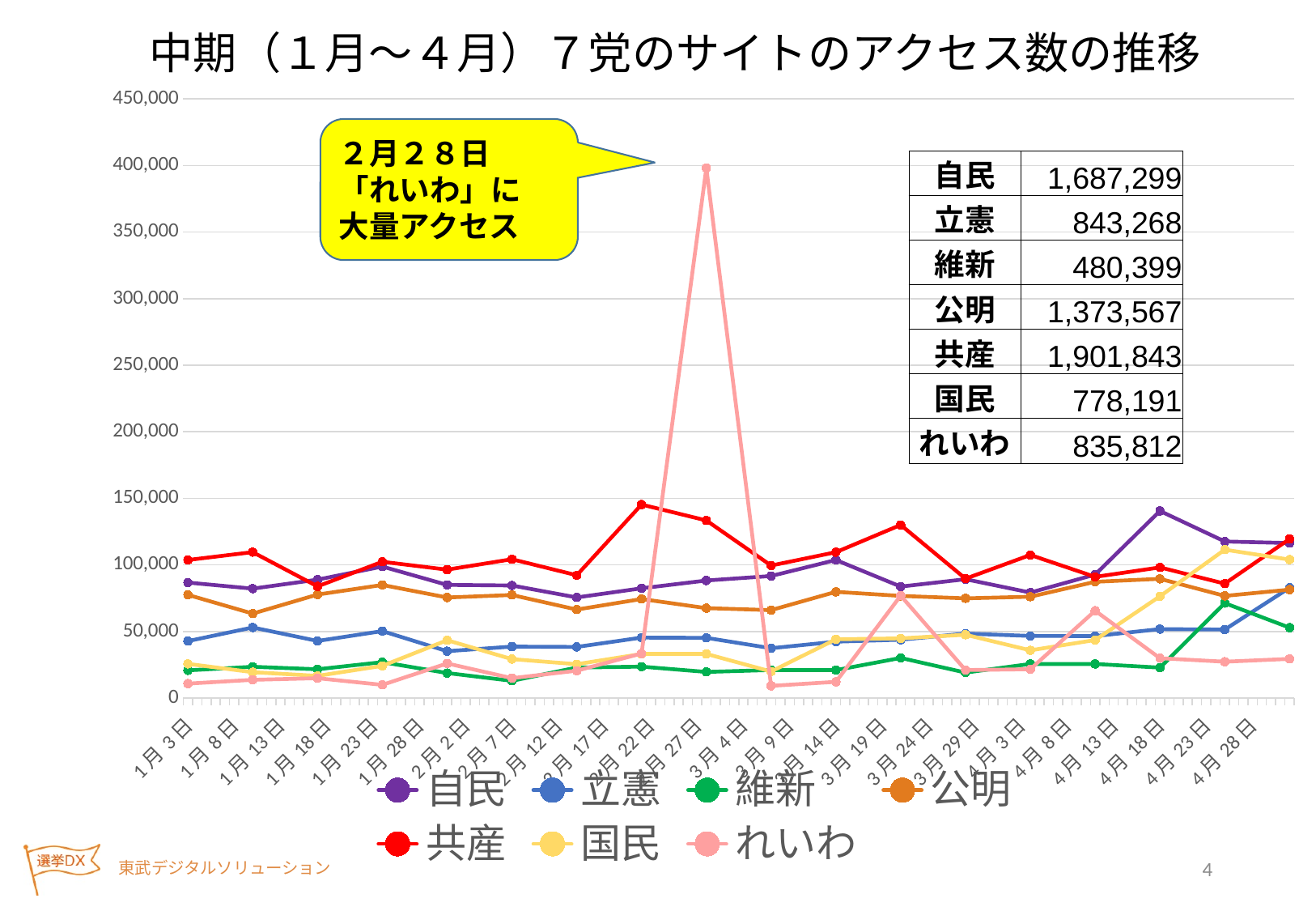

### Chart

| Category | 自民 | 立憲 | 維新 | 公明 | 共産 | 国民 | れいわ |
|---|---|---|---|---|---|---|---|
| 44564 | 86746.48595108566 | 42780.7120459475 | 20801.022878937107 | 77521.55763089811 | 103684.8033325222 | 25678.98149816804 | 10877.7220237161 |
| 44571 | 82192.57874442425 | 53027.82174934936 | 23496.55090122605 | 63423.92340610431 | 109587.04763838527 | 19461.922692897708 | 13717.65116901883 |
| 44578 | 88926.82755340872 | 42896.34286625276 | 21640.227005605542 | 77736.96357359848 | 83869.8531278746 | 16675.926994626425 | 14931.567333265088 |
| 44585 | 98767.79069486482 | 50301.422013485586 | 26973.389419530213 | 84961.65142220806 | 102381.69060774168 | 24177.16619995932 | 9916.860640974544 |
| 44592 | 84979.18178389843 | 35211.12028160159 | 18788.792361574357 | 75540.56156105429 | 96424.89647035793 | 43449.30246910743 | 26030.492479141816 |
| 44599 | 84540.24654864197 | 38642.68830150679 | 12947.532505035444 | 77398.02378228407 | 104257.21389926101 | 29246.803199713195 | 14948.6038281941 |
| 44606 | 75580.44520609902 | 38409.58576790508 | 22929.351456041062 | 66453.67245193325 | 92222.84709400848 | 25426.13831815111 | 20548.509828141232 |
| 44613 | 82418.08790653496 | 45393.90021582912 | 23599.556445361923 | 74398.49983077079 | 145326.32163152262 | 33123.85471600002 | 33482.454153735205 |
| 44620 | 88293.88064164497 | 45232.18441474362 | 19633.5388466998 | 67520.95971906338 | 133379.64081762976 | 33145.88618533774 | 398050.2404223603 |
| 44627 | 91660.01890679091 | 37434.95254487867 | 21068.12599225372 | 66054.1444841365 | 99509.57442502218 | 19941.746432433225 | 9187.766137821725 |
| 44634 | 103681.37227220277 | 42356.99918565636 | 20992.809965427106 | 79779.84841634528 | 109562.87529622541 | 44141.82344855292 | 12187.709195845546 |
| 44641 | 83732.35148420939 | 43841.5327035914 | 30137.962518567656 | 76719.08765372072 | 130003.6971316427 | 44837.198175643316 | 76913.88054079474 |
| 44648 | 89259.56999912793 | 48437.87176276892 | 19113.68058990779 | 74898.69192261831 | 89641.7993169601 | 47575.150277148285 | 21043.784942307117 |
| 44655 | 79246.27896784483 | 46660.47735859544 | 25615.492436771754 | 76128.64288388769 | 107450.3601507564 | 35839.39717032295 | 21670.256242411444 |
| 44662 | 92737.72786588578 | 46560.148791798725 | 25632.189171216014 | 87333.80200708506 | 91017.7727063338 | 43576.79984279895 | 65603.98714190524 |
| 44669 | 140510.34809306386 | 51786.71354876727 | 22846.314710434835 | 89530.34055035672 | 98114.35560415045 | 76449.56374315932 | 29947.337052147243 |
| 44676 | 117603.06640031825 | 51455.399513945544 | 71312.13061499133 | 76729.8739415195 | 85931.57188715547 | 111446.83414951619 | 27316.328655487556 |
| 44683 | 116422.96153934323 | 82837.76486656105 | 52870.7414710547 | 81437.20347345082 | 119476.61202296347 | 103996.24936015354 | 29436.55720907622 |
中期（１月～４月）７党のサイトのアクセス数の推移
２月２８日
「れいわ」に
大量アクセス
| 自民 | 1,687,299 |
| --- | --- |
| 立憲 | 843,268 |
| 維新 | 480,399 |
| 公明 | 1,373,567 |
| 共産 | 1,901,843 |
| 国民 | 778,191 |
| れいわ | 835,812 |
4